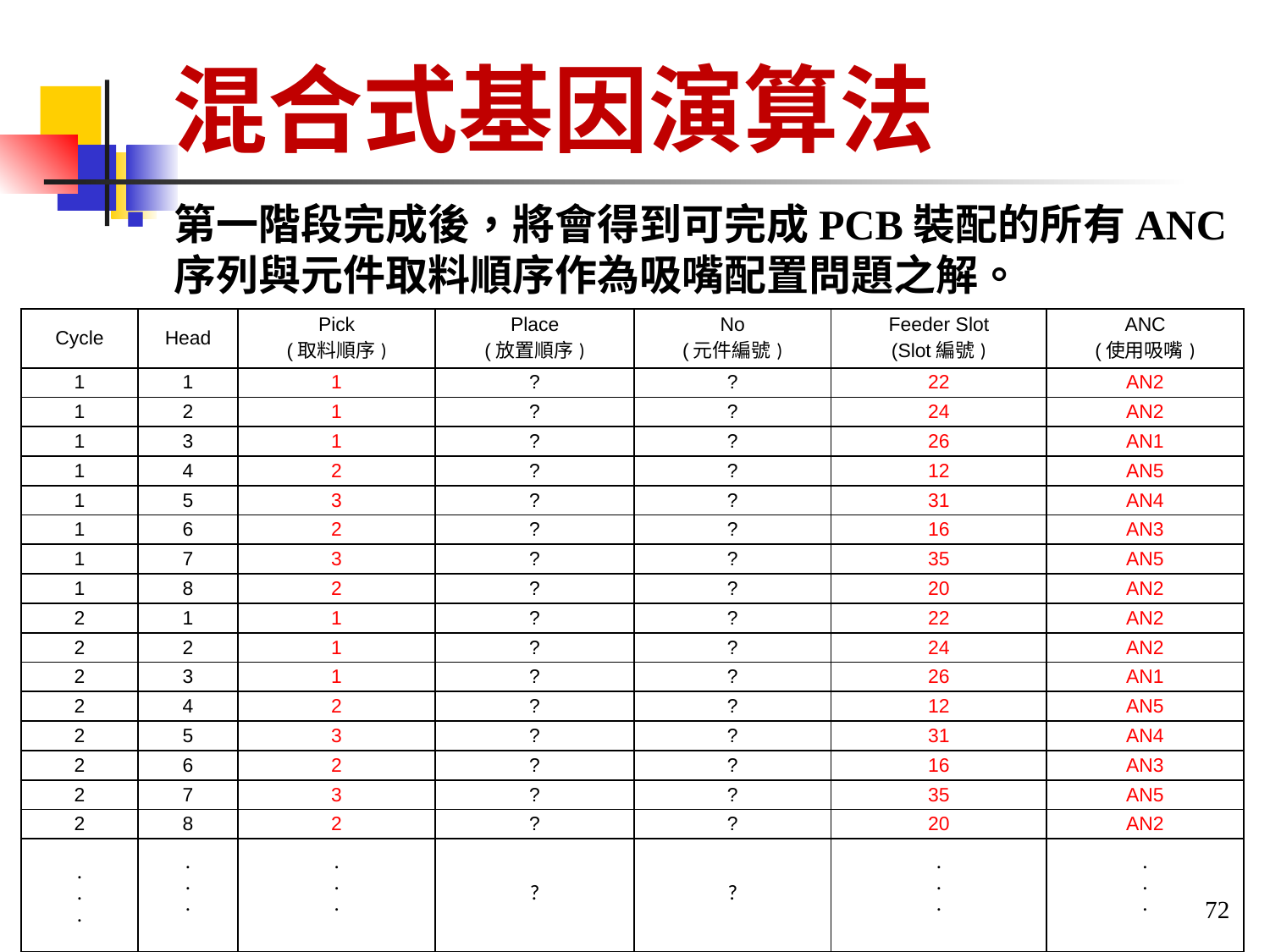

# 混合式基因演算法
第一階段完成後，將會得到可完成PCB裝配的所有ANC序列與元件取料順序作為吸嘴配置問題之解。

| Cycle | Head | Pick (取料順序) | Place (放置順序) | No (元件編號) | Feeder Slot (Slot編號) | ANC (使用吸嘴) |
| --- | --- | --- | --- | --- | --- | --- |
| 1 | 1 | 1 | ? | ? | 22 | AN2 |
| 1 | 2 | 1 | ? | ? | 24 | AN2 |
| 1 | 3 | 1 | ? | ? | 26 | AN1 |
| 1 | 4 | 2 | ? | ? | 12 | AN5 |
| 1 | 5 | 3 | ? | ? | 31 | AN4 |
| 1 | 6 | 2 | ? | ? | 16 | AN3 |
| 1 | 7 | 3 | ? | ? | 35 | AN5 |
| 1 | 8 | 2 | ? | ? | 20 | AN2 |
| 2 | 1 | 1 | ? | ? | 22 | AN2 |
| 2 | 2 | 1 | ? | ? | 24 | AN2 |
| 2 | 3 | 1 | ? | ? | 26 | AN1 |
| 2 | 4 | 2 | ? | ? | 12 | AN5 |
| 2 | 5 | 3 | ? | ? | 31 | AN4 |
| 2 | 6 | 2 | ? | ? | 16 | AN3 |
| 2 | 7 | 3 | ? | ? | 35 | AN5 |
| 2 | 8 | 2 | ? | ? | 20 | AN2 |
| . . . | . . . | . . . | ? | ? | . . . | . . . |
72